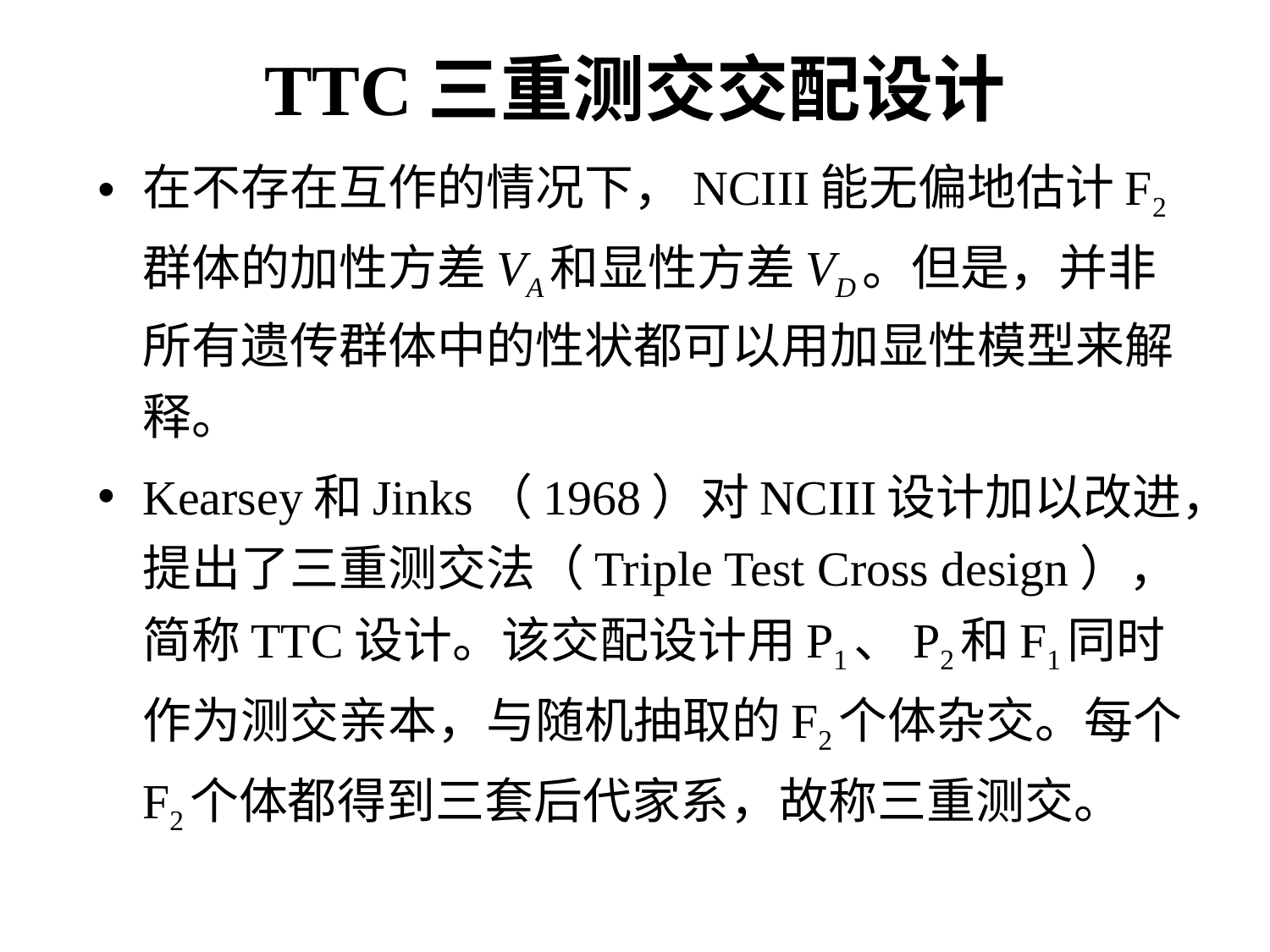

# TTC三重测交交配设计
在不存在互作的情况下，NCIII能无偏地估计F2群体的加性方差VA和显性方差VD。但是，并非所有遗传群体中的性状都可以用加显性模型来解释。
Kearsey和Jinks（1968）对NCIII设计加以改进，提出了三重测交法（Triple Test Cross design），简称TTC设计。该交配设计用P1、P2和F1同时作为测交亲本，与随机抽取的F2个体杂交。每个F2个体都得到三套后代家系，故称三重测交。